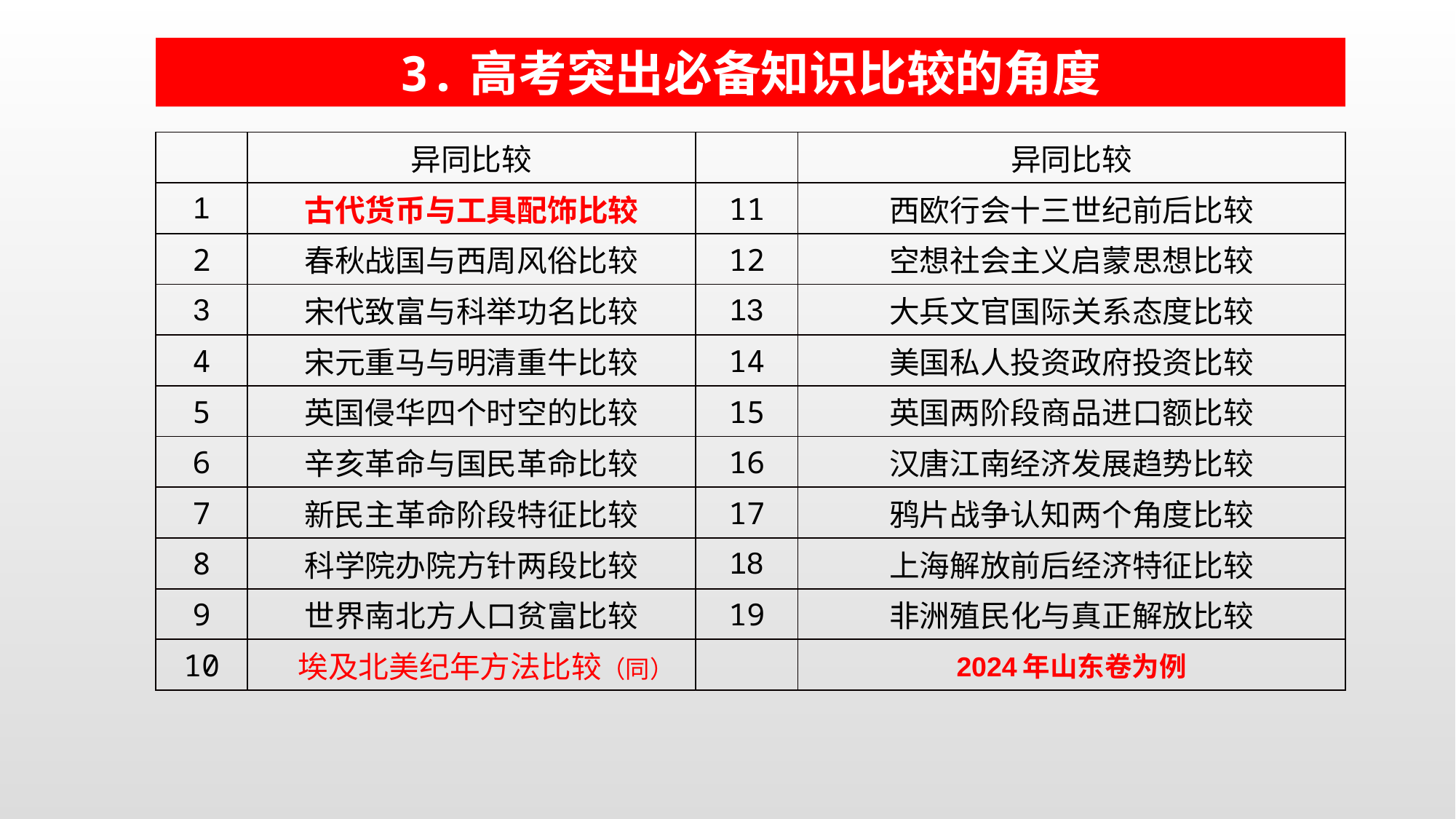

3.高考突出必备知识比较的角度
|  | 异同比较 |  | 异同比较 |
| --- | --- | --- | --- |
| 1 | 古代货币与工具配饰比较 | 11 | 西欧行会十三世纪前后比较 |
| 2 | 春秋战国与西周风俗比较 | 12 | 空想社会主义启蒙思想比较 |
| 3 | 宋代致富与科举功名比较 | 13 | 大兵文官国际关系态度比较 |
| 4 | 宋元重马与明清重牛比较 | 14 | 美国私人投资政府投资比较 |
| 5 | 英国侵华四个时空的比较 | 15 | 英国两阶段商品进口额比较 |
| 6 | 辛亥革命与国民革命比较 | 16 | 汉唐江南经济发展趋势比较 |
| 7 | 新民主革命阶段特征比较 | 17 | 鸦片战争认知两个角度比较 |
| 8 | 科学院办院方针两段比较 | 18 | 上海解放前后经济特征比较 |
| 9 | 世界南北方人口贫富比较 | 19 | 非洲殖民化与真正解放比较 |
| 10 | 埃及北美纪年方法比较（同） |  | 2024年山东卷为例 |